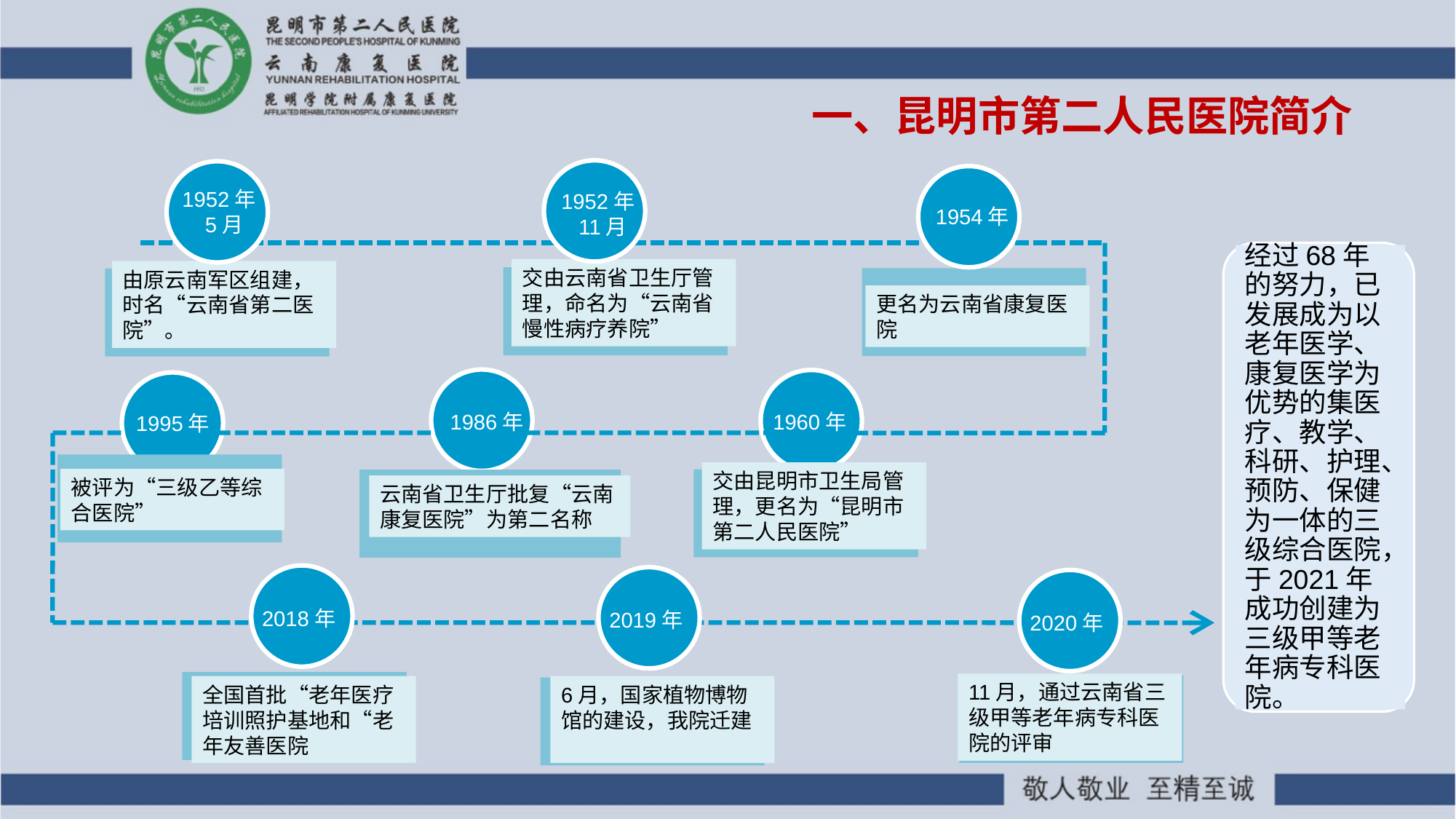

# 一、昆明市第二人民医院简介

1952年
5月
1952年
11月
1954年

经过68年的努力，已发展成为以老年医学、康复医学为优势的集医疗、教学、科研、护理、预防、保健为一体的三级综合医院，于2021年成功创建为三级甲等老年病专科医院。
交由云南省卫生厅管理，命名为“云南省慢性病疗养院”

由原云南军区组建，时名“云南省第二医院”。

更名为云南省康复医院

1960年
1986年
1995年

被评为“三级乙等综合医院”
交由昆明市卫生局管理，更名为“昆明市第二人民医院”

云南省卫生厅批复“云南康复医院”为第二名称

2018年

2019年

2020年

全国首批“老年医疗培训照护基地和“老年友善医院
11月，通过云南省三级甲等老年病专科医院的评审

6月，国家植物博物馆的建设，我院迁建